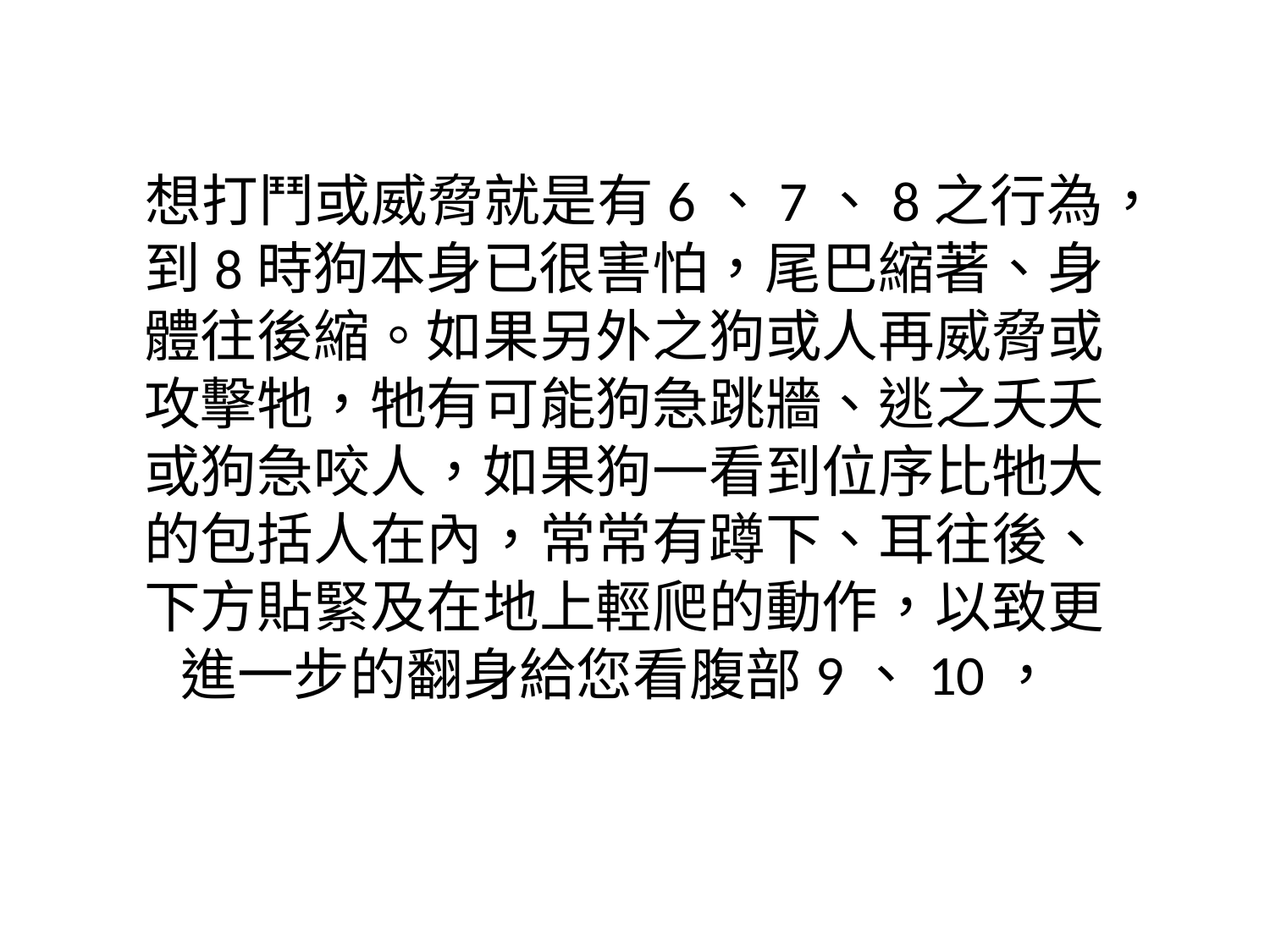

想打鬥或威脅就是有6、7、8之行為，到8時狗本身已很害怕，尾巴縮著、身體往後縮。如果另外之狗或人再威脅或攻擊牠，牠有可能狗急跳牆、逃之夭夭或狗急咬人，如果狗一看到位序比牠大的包括人在內，常常有蹲下、耳往後、下方貼緊及在地上輕爬的動作，以致更進一步的翻身給您看腹部9、10，